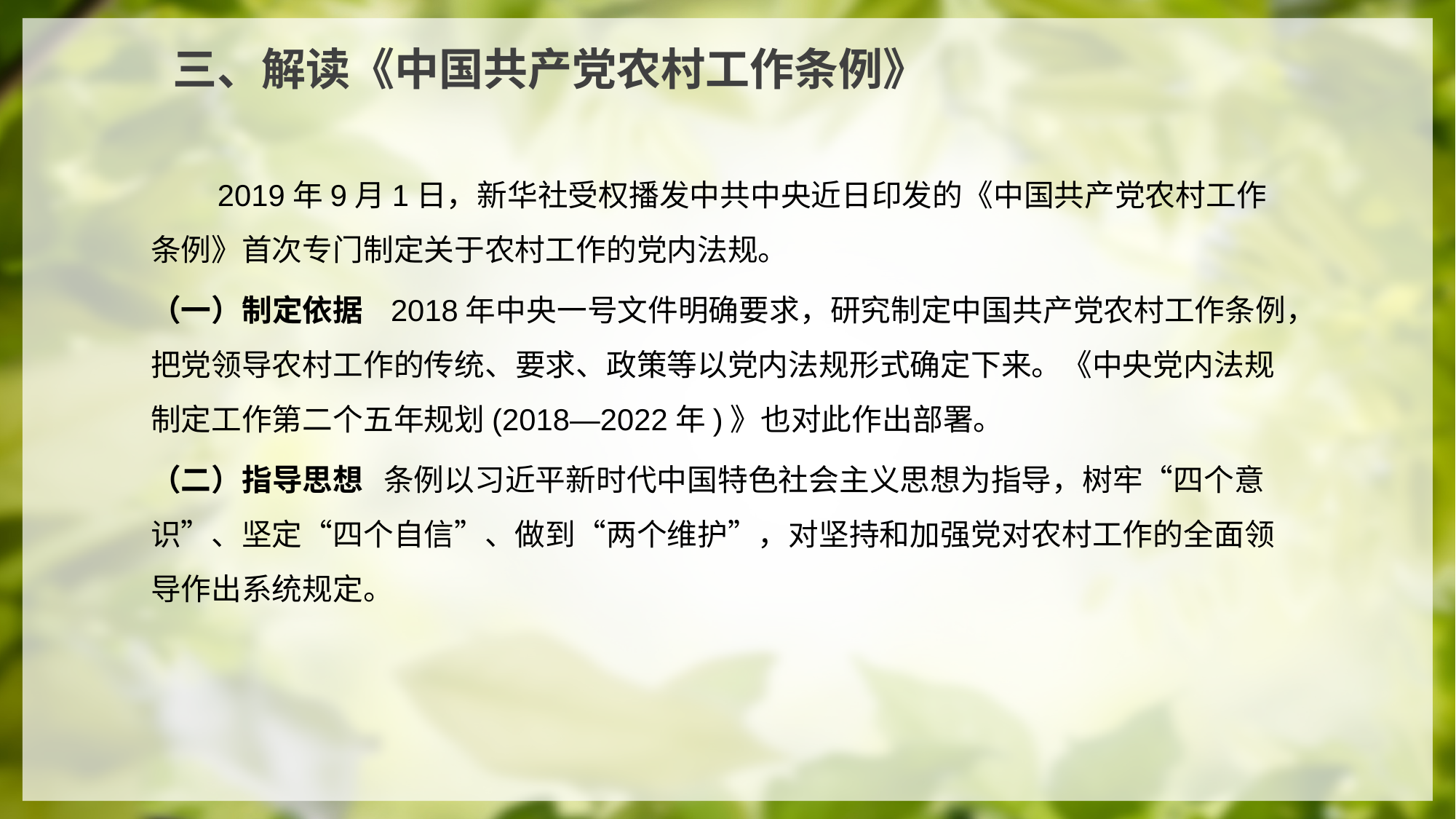

三、解读《中国共产党农村工作条例》
        2019年9月1日，新华社受权播发中共中央近日印发的《中国共产党农村工作条例》首次专门制定关于农村工作的党内法规。
（一）制定依据   2018年中央一号文件明确要求，研究制定中国共产党农村工作条例，把党领导农村工作的传统、要求、政策等以党内法规形式确定下来。《中央党内法规制定工作第二个五年规划(2018—2022年)》也对此作出部署。
（二）指导思想   条例以习近平新时代中国特色社会主义思想为指导，树牢“四个意识”、坚定“四个自信”、做到“两个维护”，对坚持和加强党对农村工作的全面领导作出系统规定。